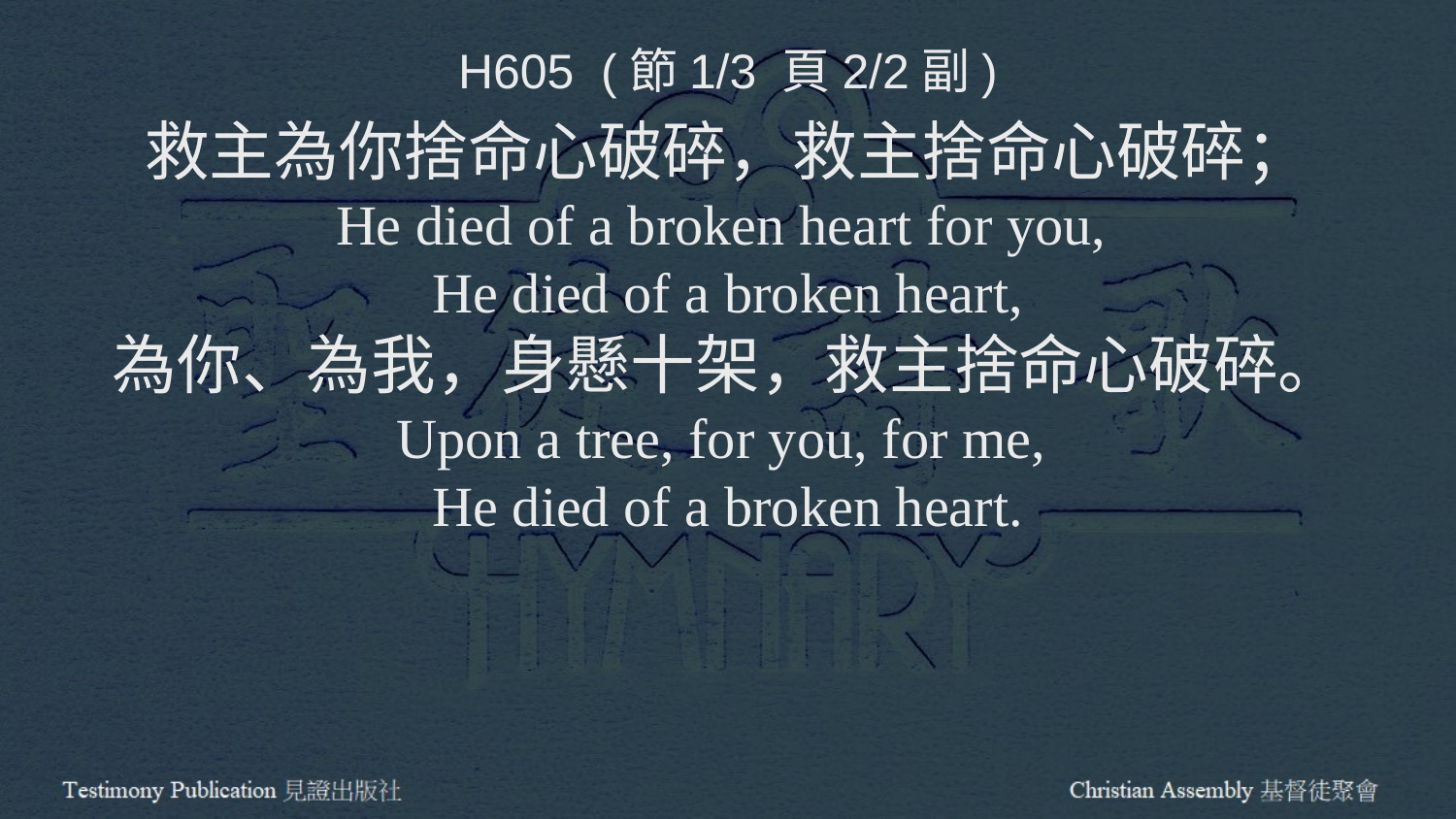

H605  (節1/3 頁2/2副)
救主為你捨命心破碎，救主捨命心破碎；
He died of a broken heart for you,
He died of a broken heart,
為你、為我，身懸十架，救主捨命心破碎。
Upon a tree, for you, for me,
He died of a broken heart.